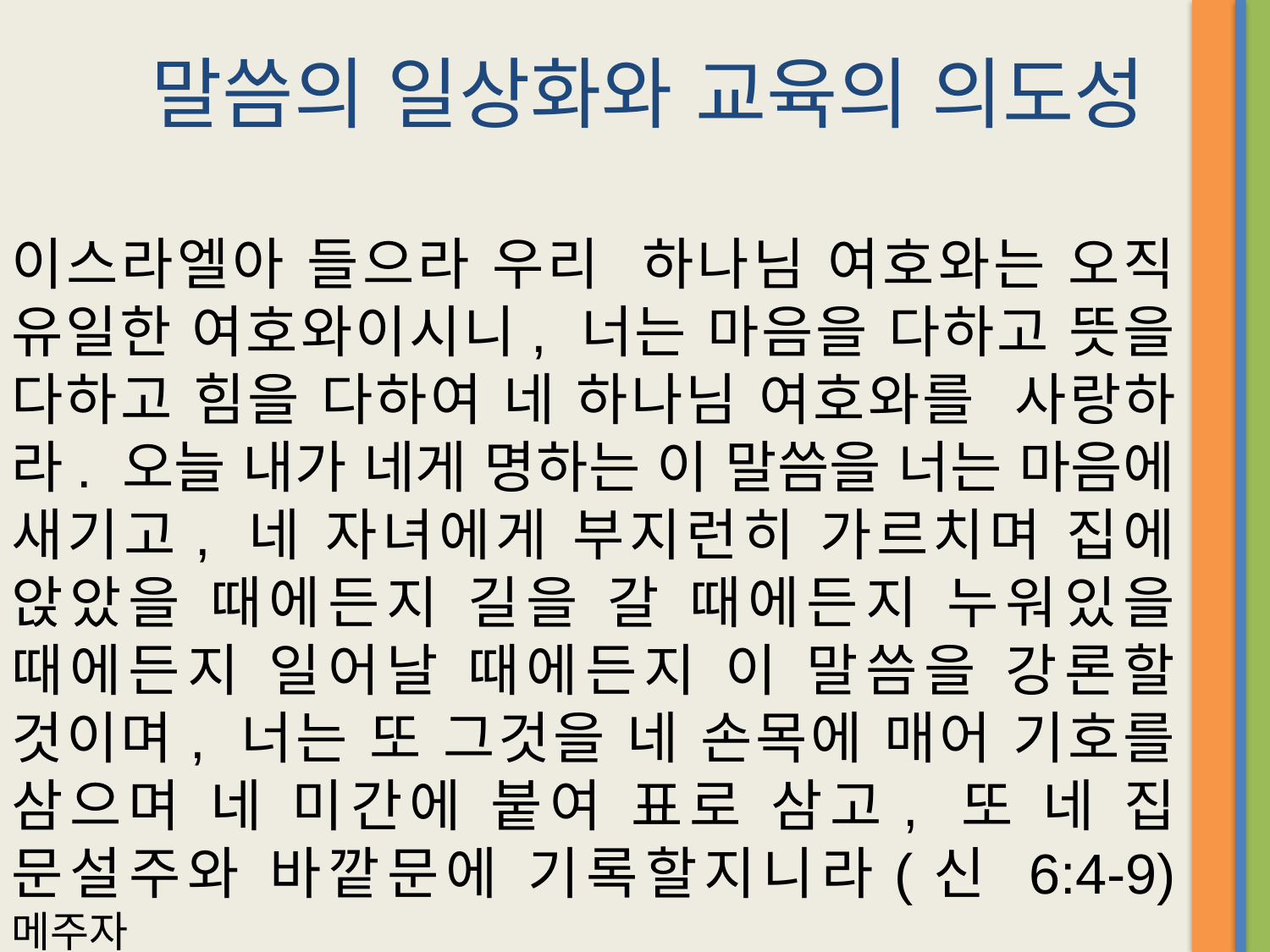

# 말씀의 일상화와 교육의 의도성
이스라엘아 들으라 우리  하나님 여호와는 오직 유일한 여호와이시니, 너는 마음을 다하고 뜻을 다하고 힘을 다하여 네 하나님 여호와를  사랑하라. 오늘 내가 네게 명하는 이 말씀을 너는 마음에 새기고, 네 자녀에게 부지런히 가르치며 집에 앉았을 때에든지 길을 갈 때에든지 누워있을 때에든지 일어날 때에든지 이 말씀을 강론할 것이며, 너는 또 그것을 네 손목에 매어 기호를 삼으며 네 미간에 붙여 표로 삼고, 또 네 집 문설주와 바깥문에 기록할지니라(신 6:4-9) 메주자